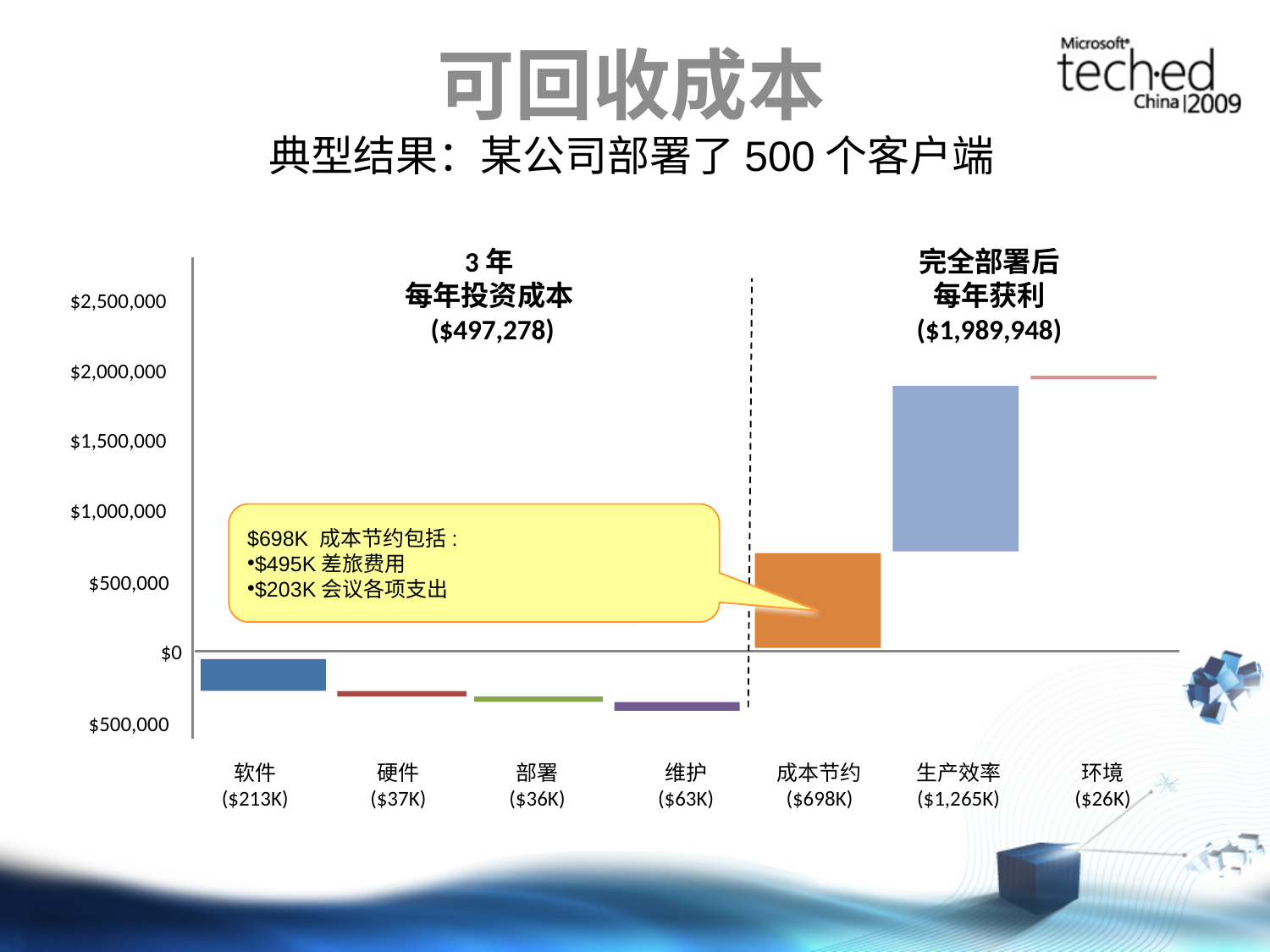

# 可回收成本 典型结果：某公司部署了500个客户端
3年
每年投资成本
($497,278)
完全部署后
每年获利
($1,989,948)

$2,500,000
$2,000,000

$1,500,000
$1,000,000
$698K 成本节约包括:
$495K差旅费用
$203K会议各项支出
$500,000
$0

$500,000
软件
($213K)
硬件
($37K)
维护
($63K)
成本节约
($698K)
生产效率
($1,265K)
环境
($26K)
部署
($36K)